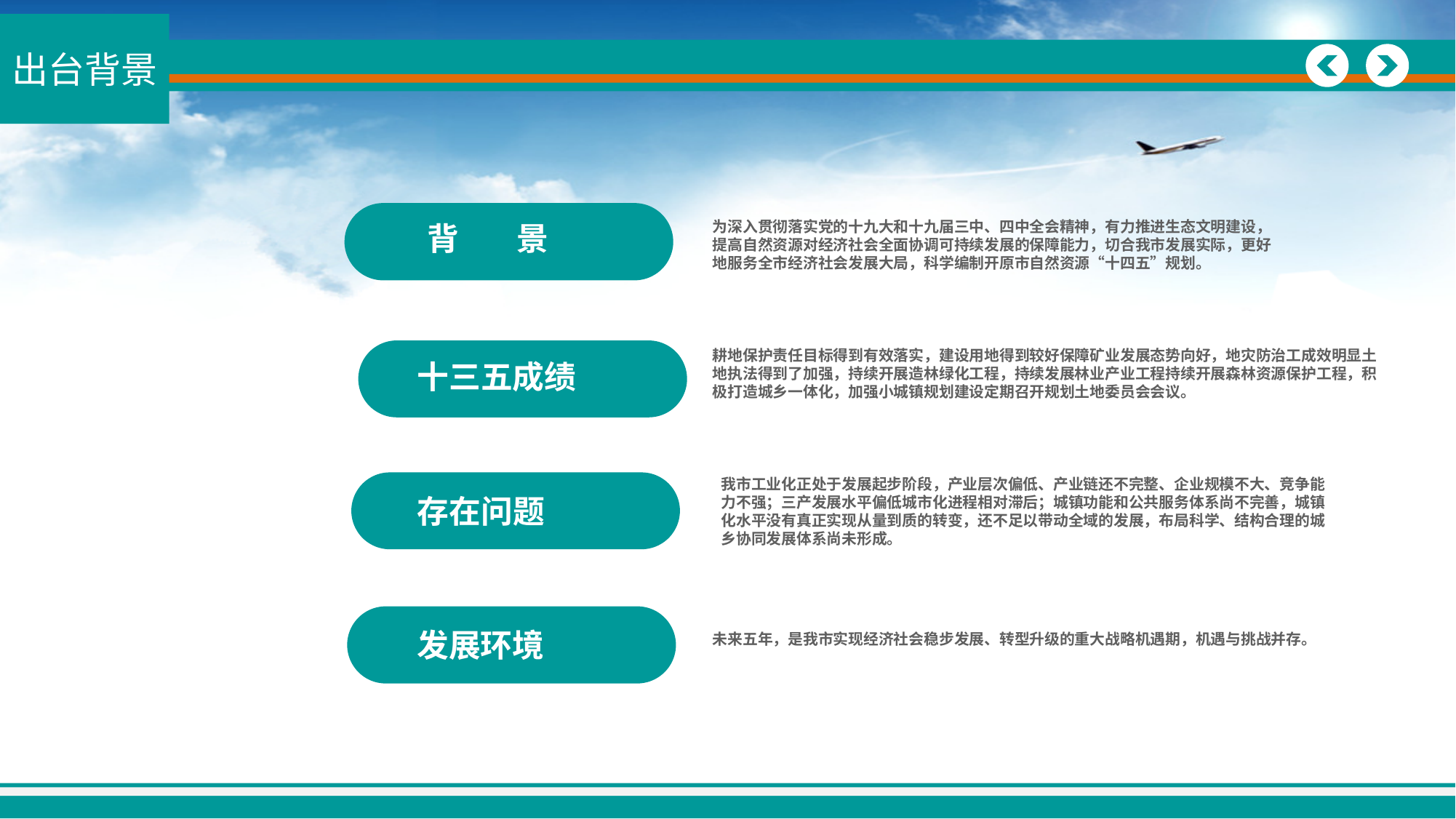

出台背景

出台背景

为深入贯彻落实党的十九大和十九届三中、四中全会精神，有力推进生态文明建设，提高自然资源对经济社会全面协调可持续发展的保障能力，切合我市发展实际，更好地服务全市经济社会发展大局，科学编制开原市自然资源“十四五”规划。
背        景

耕地保护责任目标得到有效落实，建设用地得到较好保障矿业发展态势向好，地灾防治工成效明显土地执法得到了加强，持续开展造林绿化工程，持续发展林业产业工程持续开展森林资源保护工程，积极打造城乡一体化，加强小城镇规划建设定期召开规划土地委员会会议。

十三五成绩

我市工业化正处于发展起步阶段，产业层次偏低、产业链还不完整、企业规模不大、竞争能力不强；三产发展水平偏低城市化进程相对滞后；城镇功能和公共服务体系尚不完善，城镇化水平没有真正实现从量到质的转变，还不足以带动全域的发展，布局科学、结构合理的城乡协同发展体系尚未形成。

     存在问题

发展环境
未来五年，是我市实现经济社会稳步发展、转型升级的重大战略机遇期，机遇与挑战并存。
3